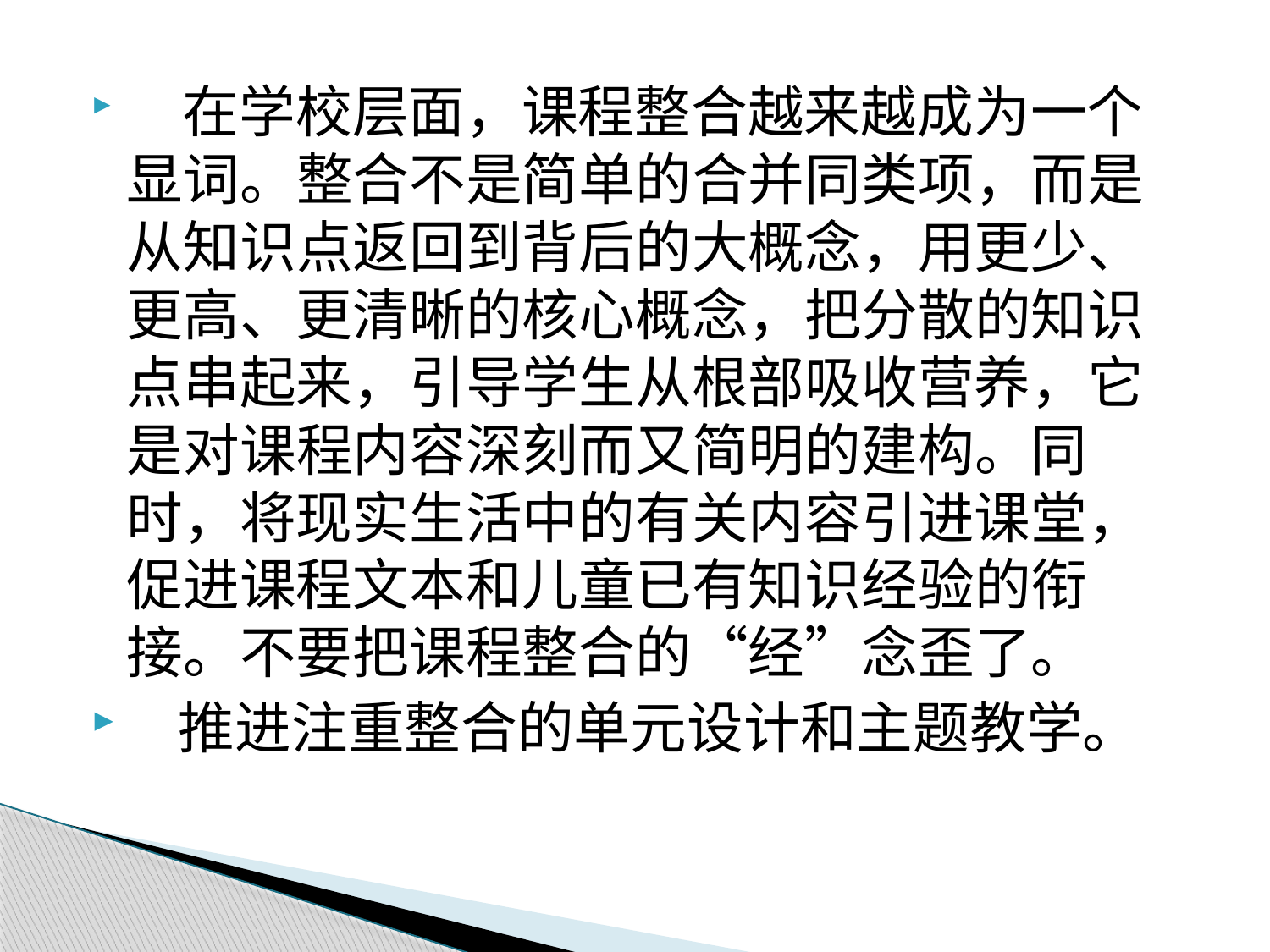

#
    在学校层面，课程整合越来越成为一个显词。整合不是简单的合并同类项，而是从知识点返回到背后的大概念，用更少、更高、更清晰的核心概念，把分散的知识点串起来，引导学生从根部吸收营养，它是对课程内容深刻而又简明的建构。同时，将现实生活中的有关内容引进课堂，促进课程文本和儿童已有知识经验的衔接。不要把课程整合的“经”念歪了。
   推进注重整合的单元设计和主题教学。